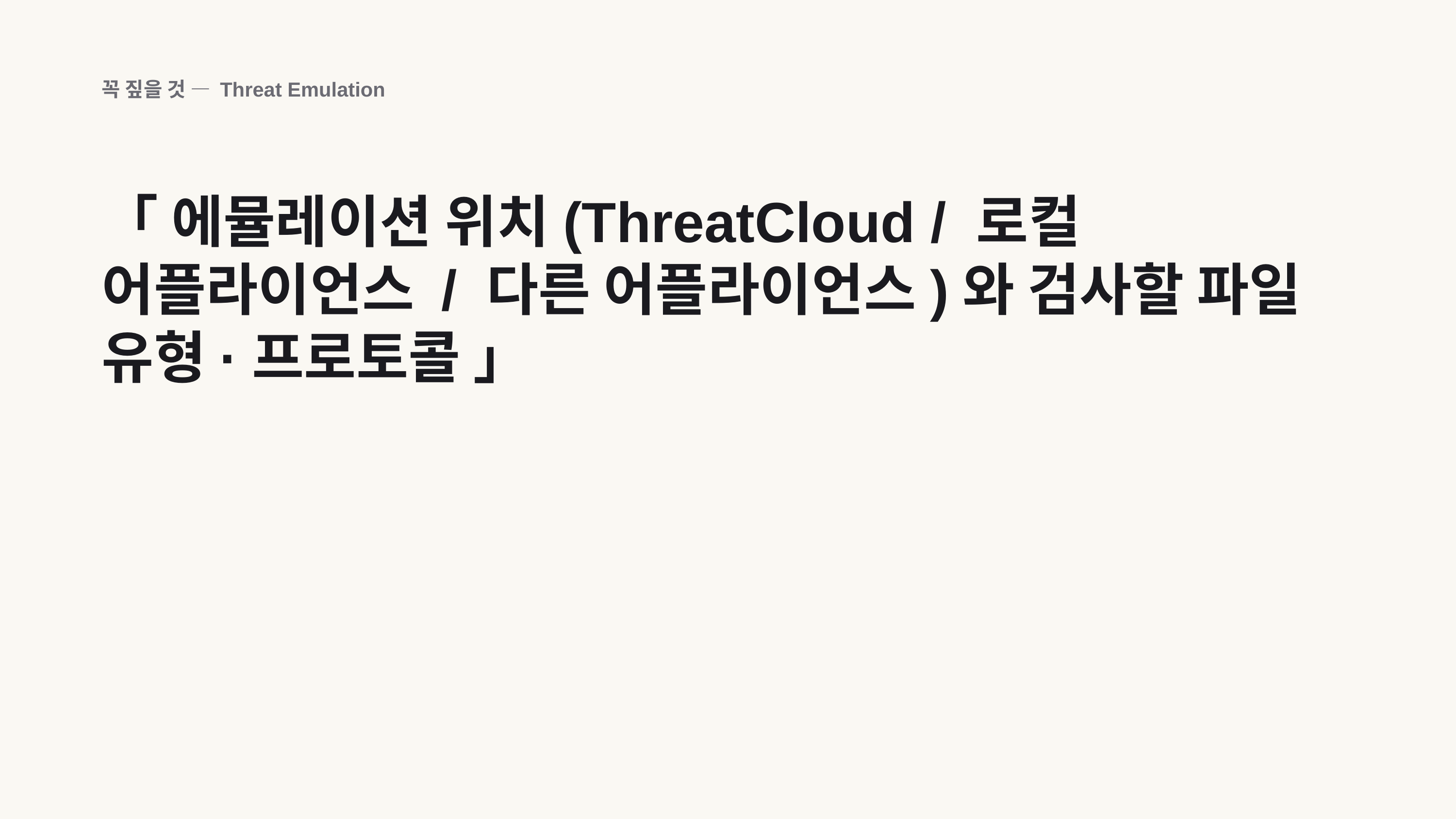

꼭 짚을 것 — Threat Emulation
「 에뮬레이션 위치(ThreatCloud / 로컬 어플라이언스 / 다른 어플라이언스)와 검사할 파일 유형·프로토콜 」